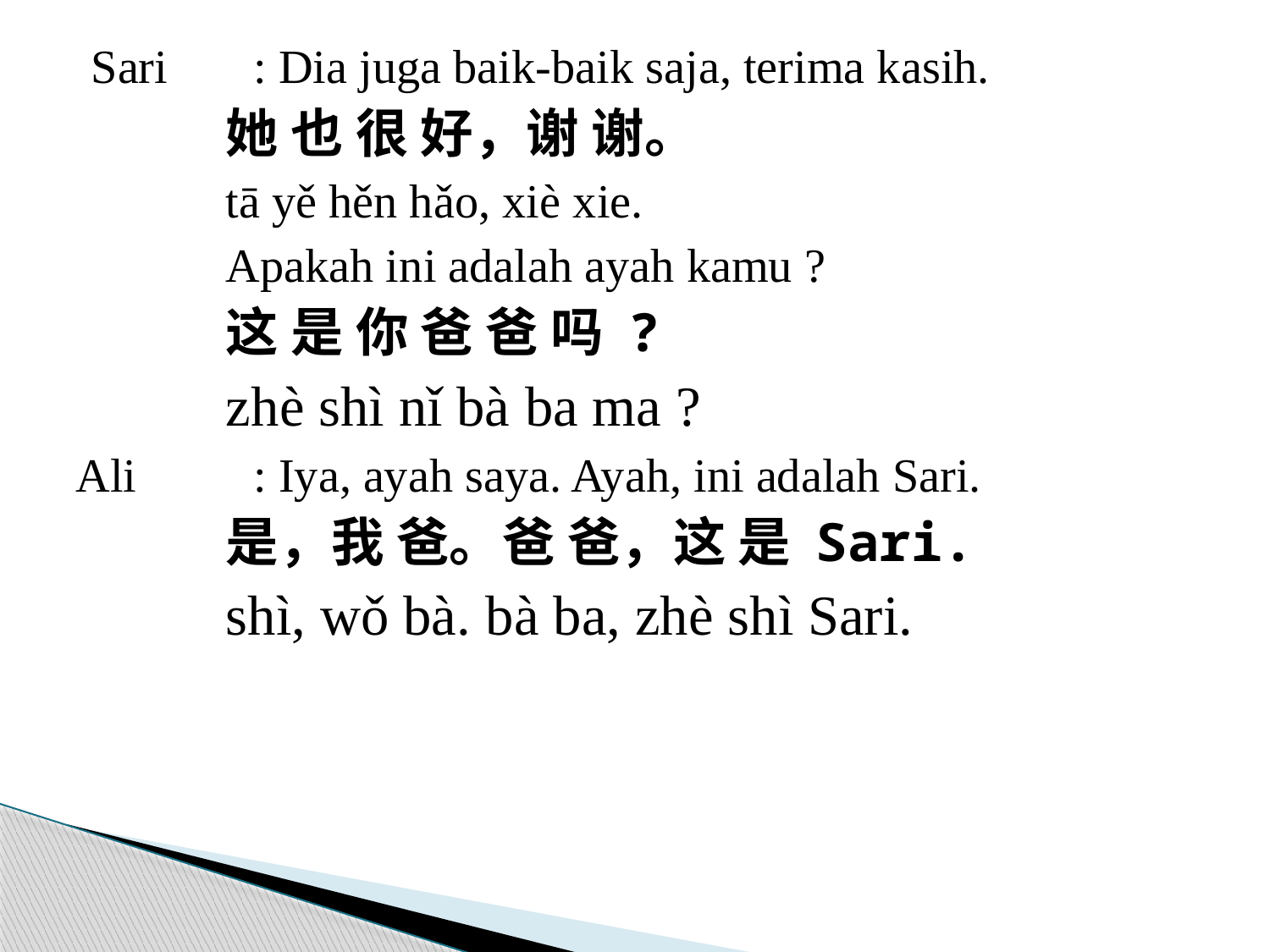

Sari 	: Dia juga baik-baik saja, terima kasih.
她 也 很 好，谢 谢。
tā yě hěn hǎo, xiè xie.
Apakah ini adalah ayah kamu ?
这 是 你 爸 爸 吗 ?
zhè shì nǐ bà ba ma ?
Ali	: Iya, ayah saya. Ayah, ini adalah Sari.
是，我 爸。爸 爸，这 是 Sari.
shì, wǒ bà. bà ba, zhè shì Sari.